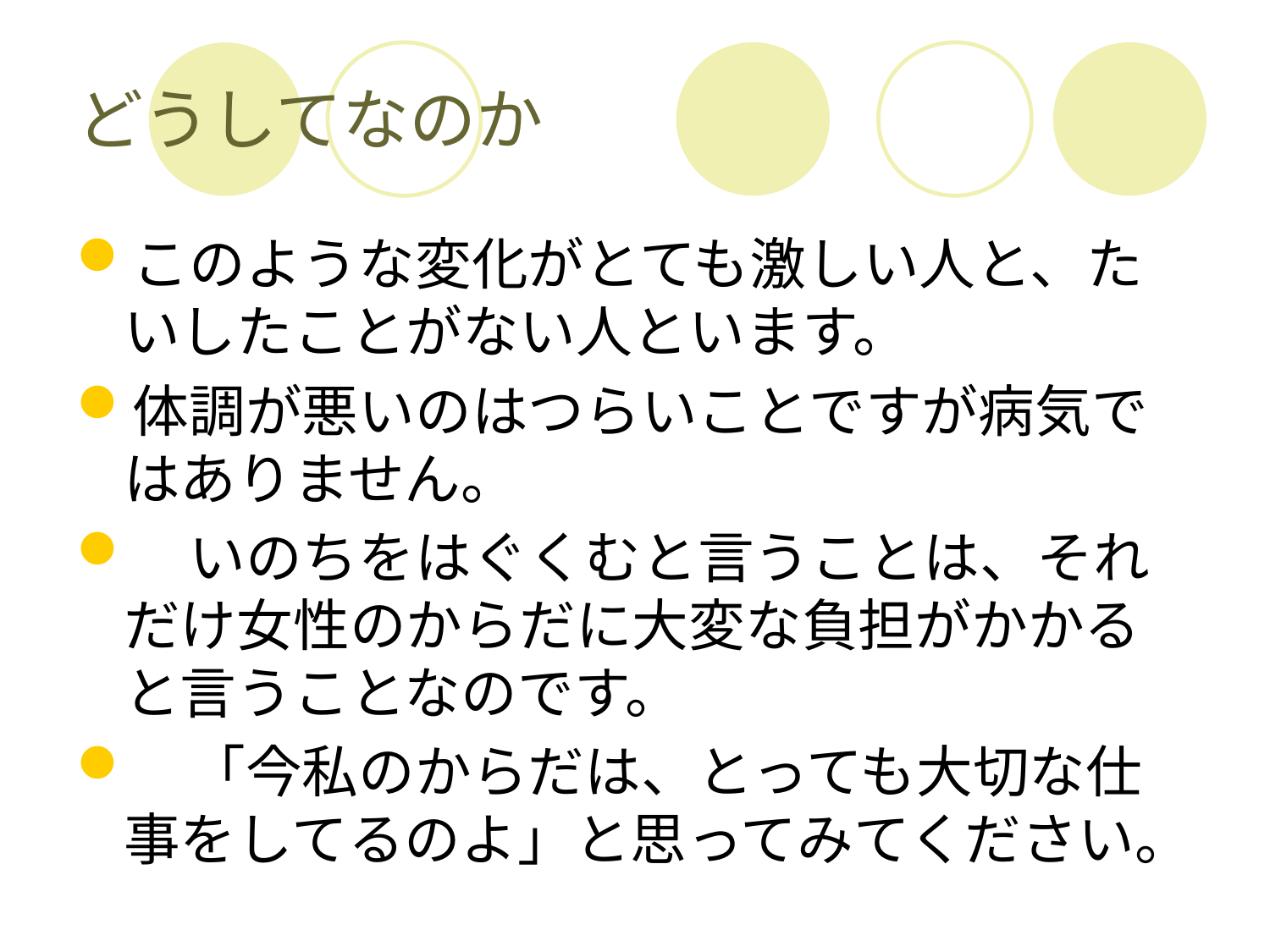

# どうしてなのか
このような変化がとても激しい人と、たいしたことがない人といます。
体調が悪いのはつらいことですが病気ではありません。
　いのちをはぐくむと言うことは、それだけ女性のからだに大変な負担がかかると言うことなのです。
　「今私のからだは、とっても大切な仕事をしてるのよ」と思ってみてください。

つらいときには、のんびりすることが一番です。
働いている人には、つわりなどがつらいとき、休業や時間短縮などの母性保護規定が法律で定められています。休業申請のための書式はこちらにありますので、ご相談ください。